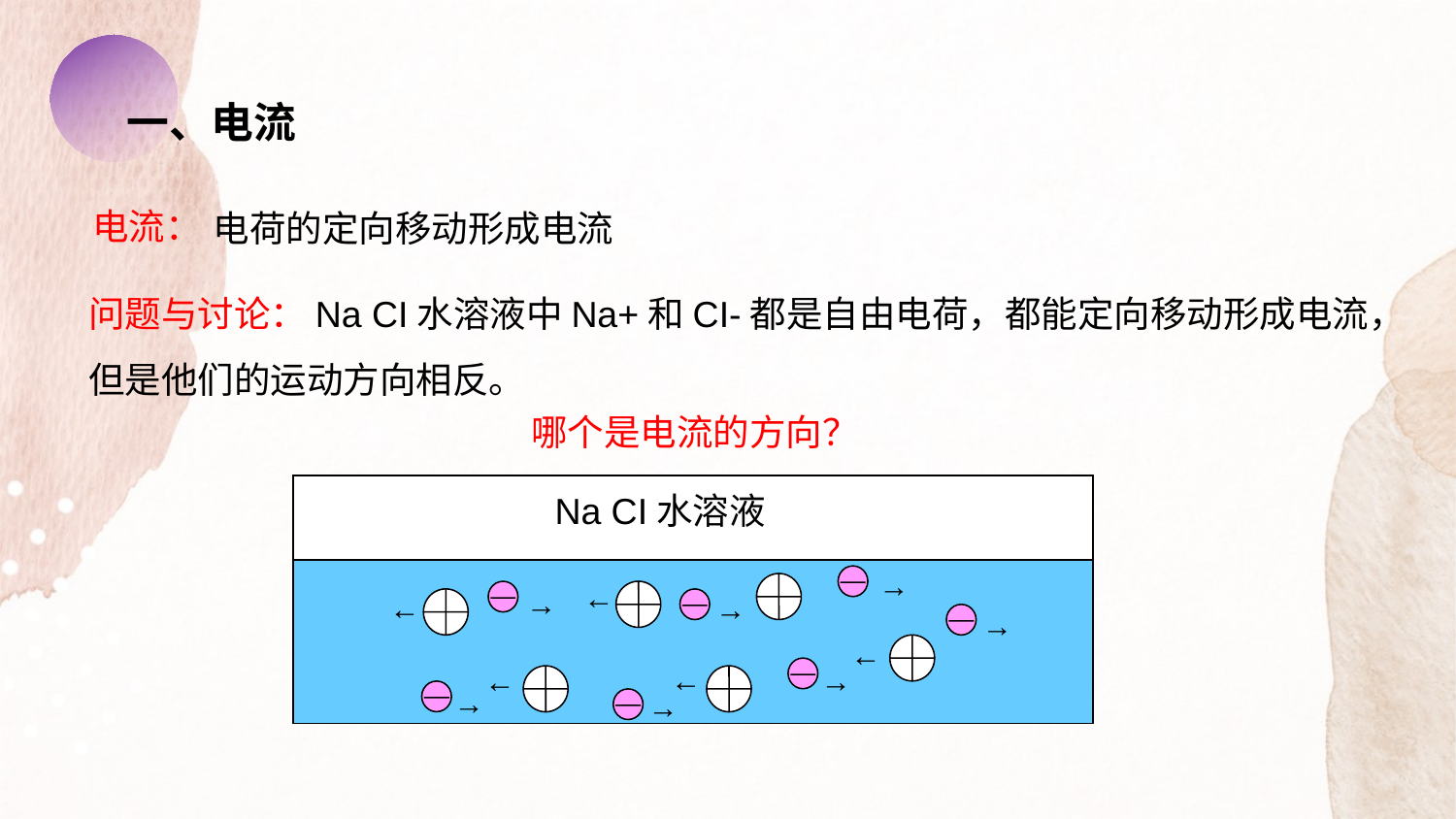

一、电流
电流：
电荷的定向移动形成电流
问题与讨论：Na CI水溶液中Na+和CI-都是自由电荷，都能定向移动形成电流，但是他们的运动方向相反。
哪个是电流的方向？
Na CI水溶液
→

→

→

→
→

→
→

→
→
→
→

→